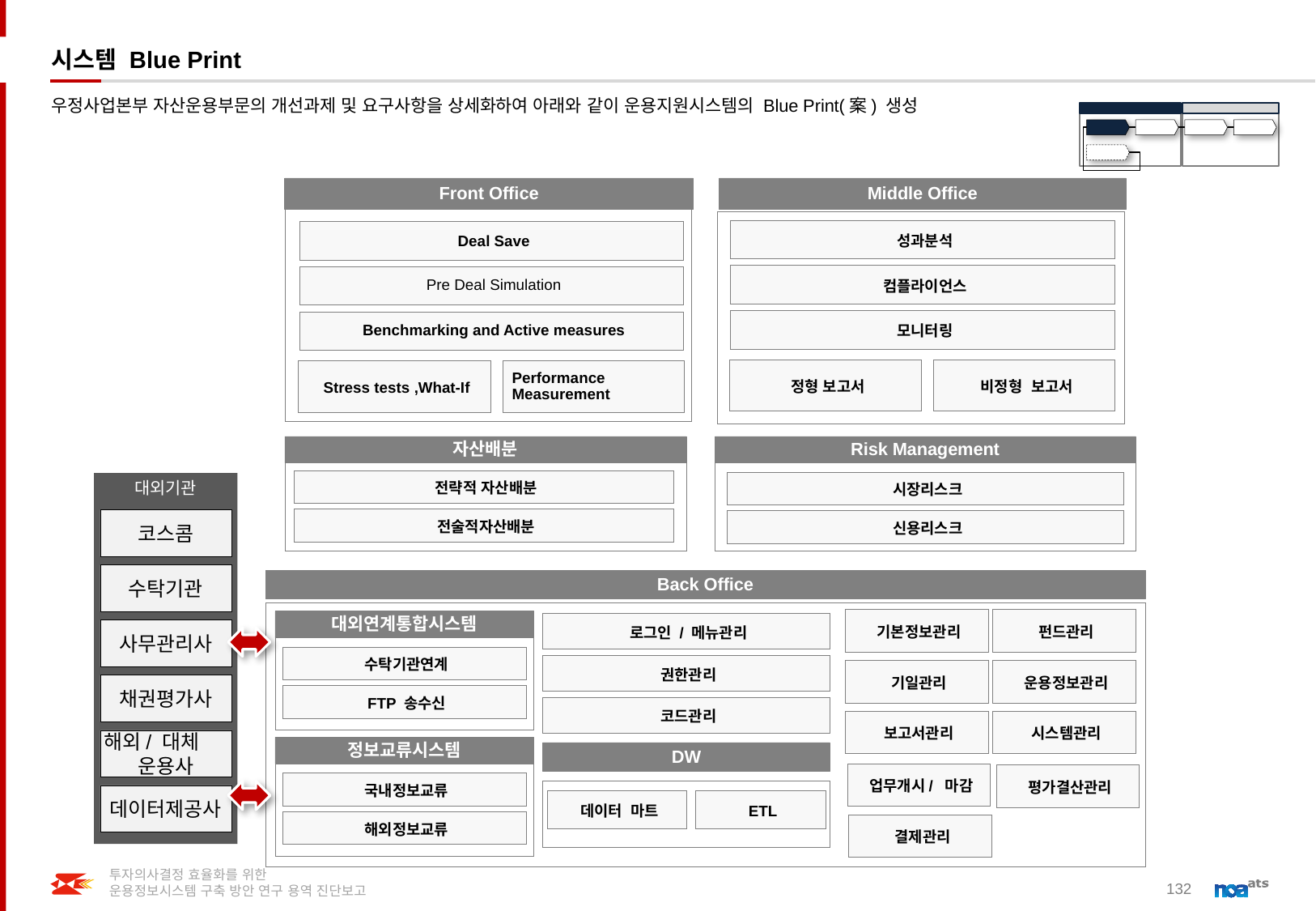

# 시스템 Blue Print
우정사업본부 자산운용부문의 개선과제 및 요구사항을 상세화하여 아래와 같이 운용지원시스템의 Blue Print(案) 생성

Front Office

Deal Save
Pre Deal Simulation
Benchmarking and Active measures
Stress tests ,What-If
Performance Measurement
Middle Office

성과분석
컴플라이언스
모니터링
정형 보고서
비정형  보고서
자산배분
Risk Management

전략적 자산배분
전술적자산배분
시장리스크
신용리스크
대외기관
코스콤
수탁기관
Back Office

기본정보관리
펀드관리
기일관리
운용정보관리
보고서관리
시스템관리
업무개시/  마감
평가결산관리
결제관리
대외연계통합시스템

수탁기관연계
FTP 송수신
로그인 / 메뉴관리
권한관리
코드관리
사무관리사

채권평가사
해외/ 대체      운용사
정보교류시스템

국내정보교류
해외정보교류
DW

데이터  마트
ETL

데이터제공사